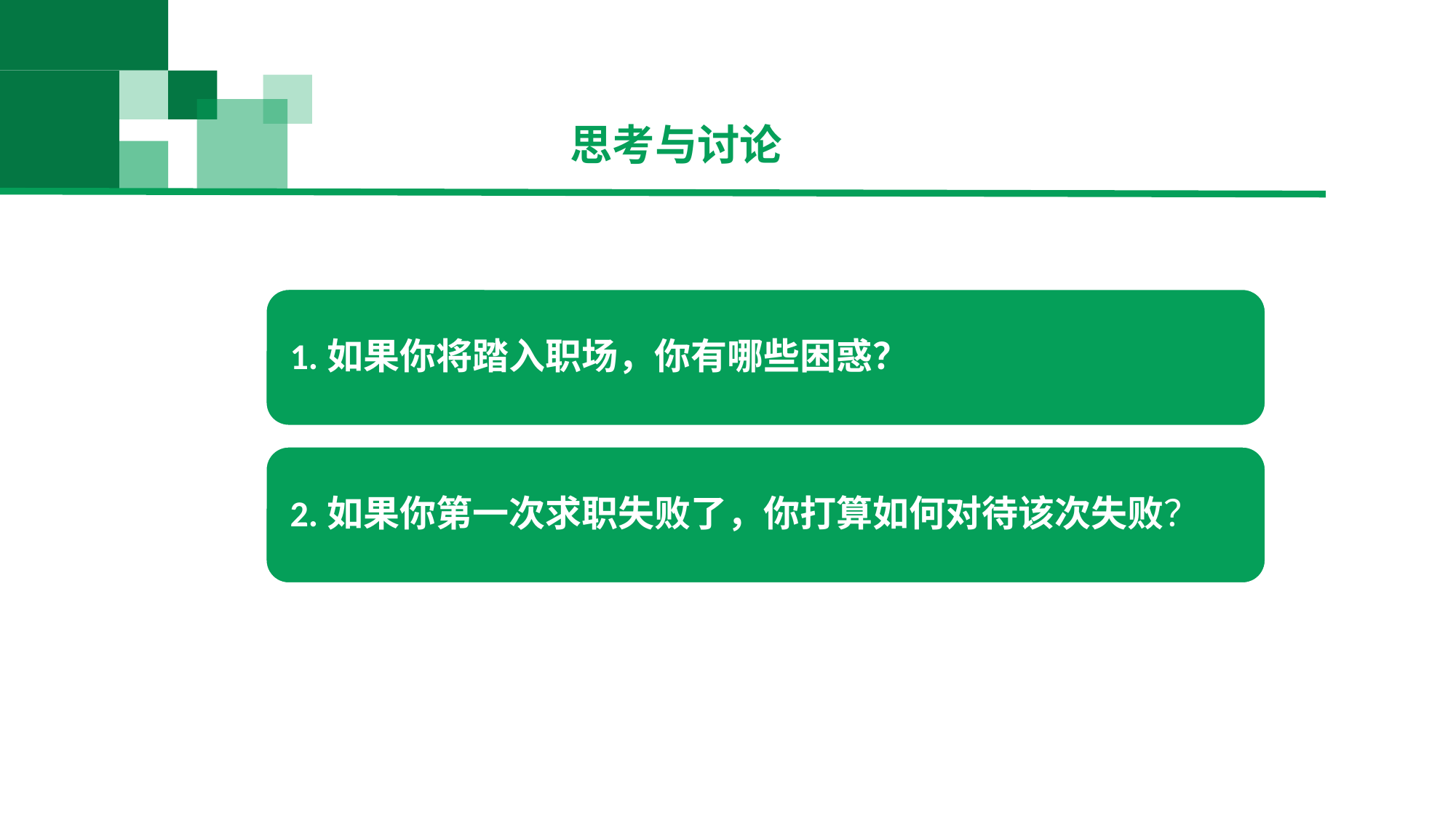

思考与讨论
1.如果你将踏入职场，你有哪些困惑？
2.如果你第一次求职失败了，你打算如何对待该次失败？